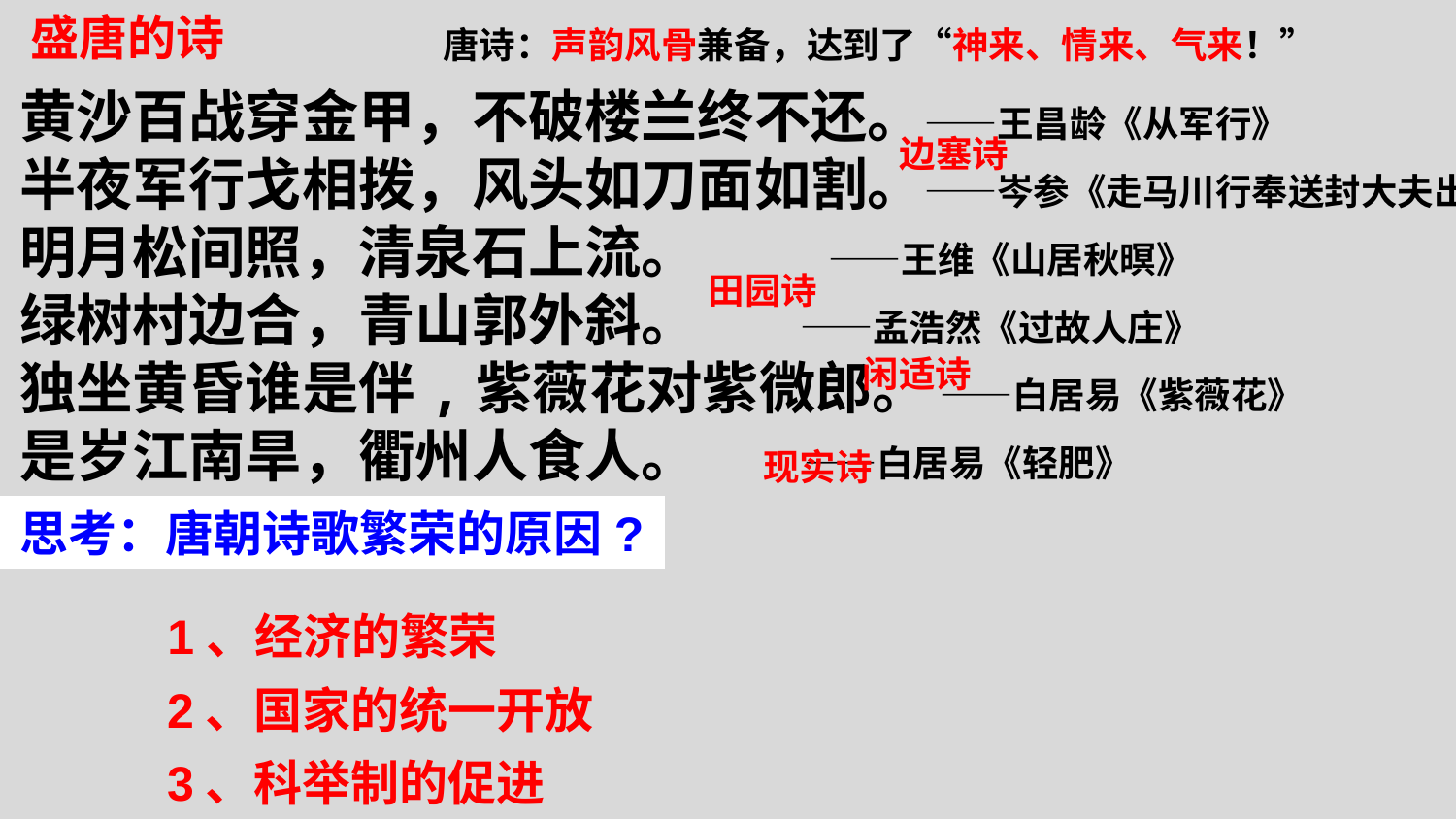

盛唐的诗
唐诗：声韵风骨兼备，达到了“神来、情来、气来！”
黄沙百战穿金甲，不破楼兰终不还。——王昌龄《从军行》
半夜军行戈相拨，风头如刀面如割。——岑参《走马川行奉送封大夫出师西征》
明月松间照，清泉石上流。　         ——王维《山居秋暝》
绿树村边合，青山郭外斜。         ——孟浩然《过故人庄》
独坐黄昏谁是伴,紫薇花对紫微郎。 ——白居易《紫薇花》
是岁江南旱，衢州人食人。         ——白居易《轻肥》

边塞诗
田园诗
闲适诗
现实诗
思考：唐朝诗歌繁荣的原因?
1、经济的繁荣
2、国家的统一开放
3、科举制的促进